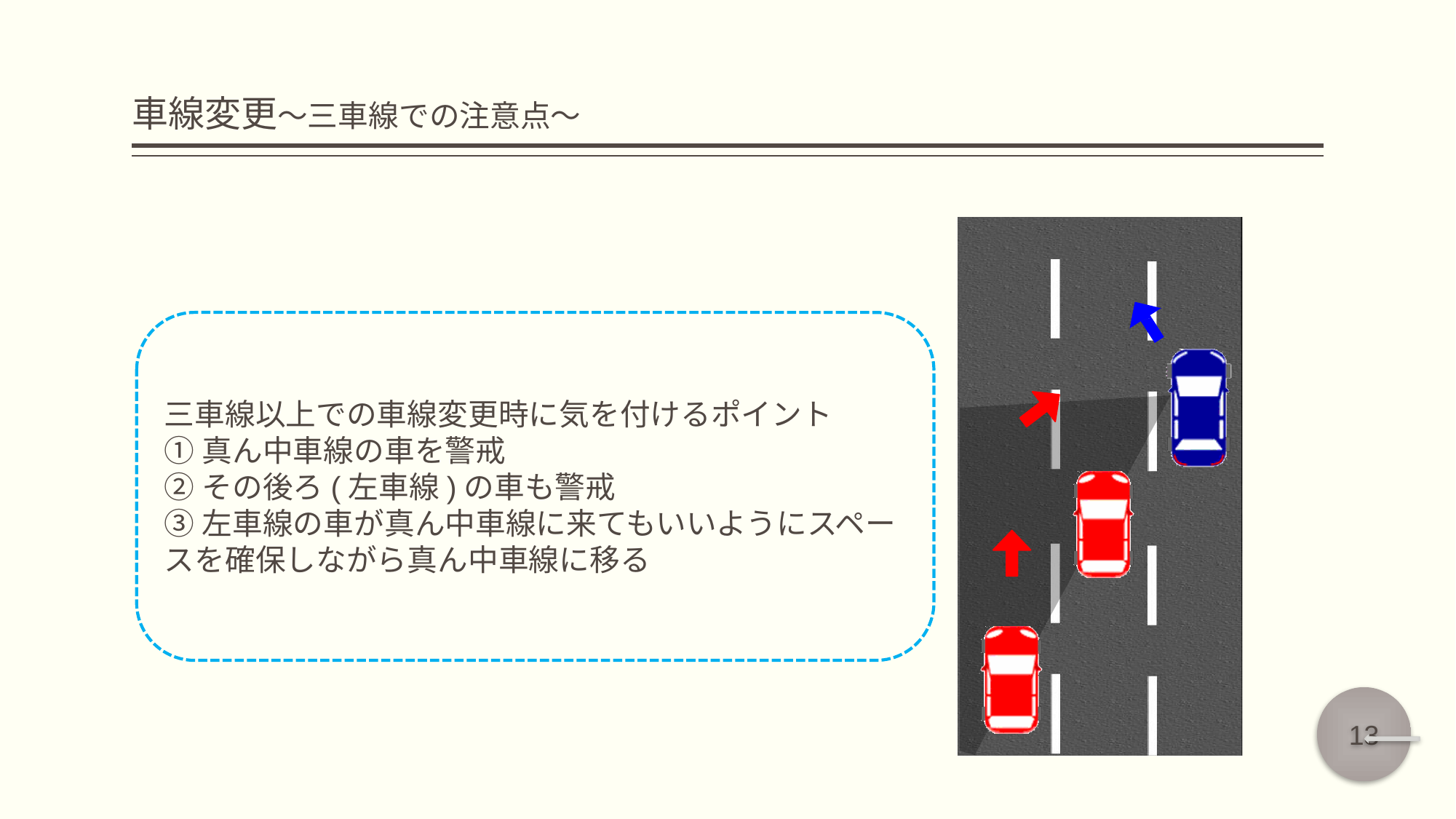

# 車線変更～三車線での注意点～

三車線以上での車線変更時に気を付けるポイント
①真ん中車線の車を警戒
②その後ろ(左車線)の車も警戒
③左車線の車が真ん中車線に来てもいいようにスペースを確保しながら真ん中車線に移る

13